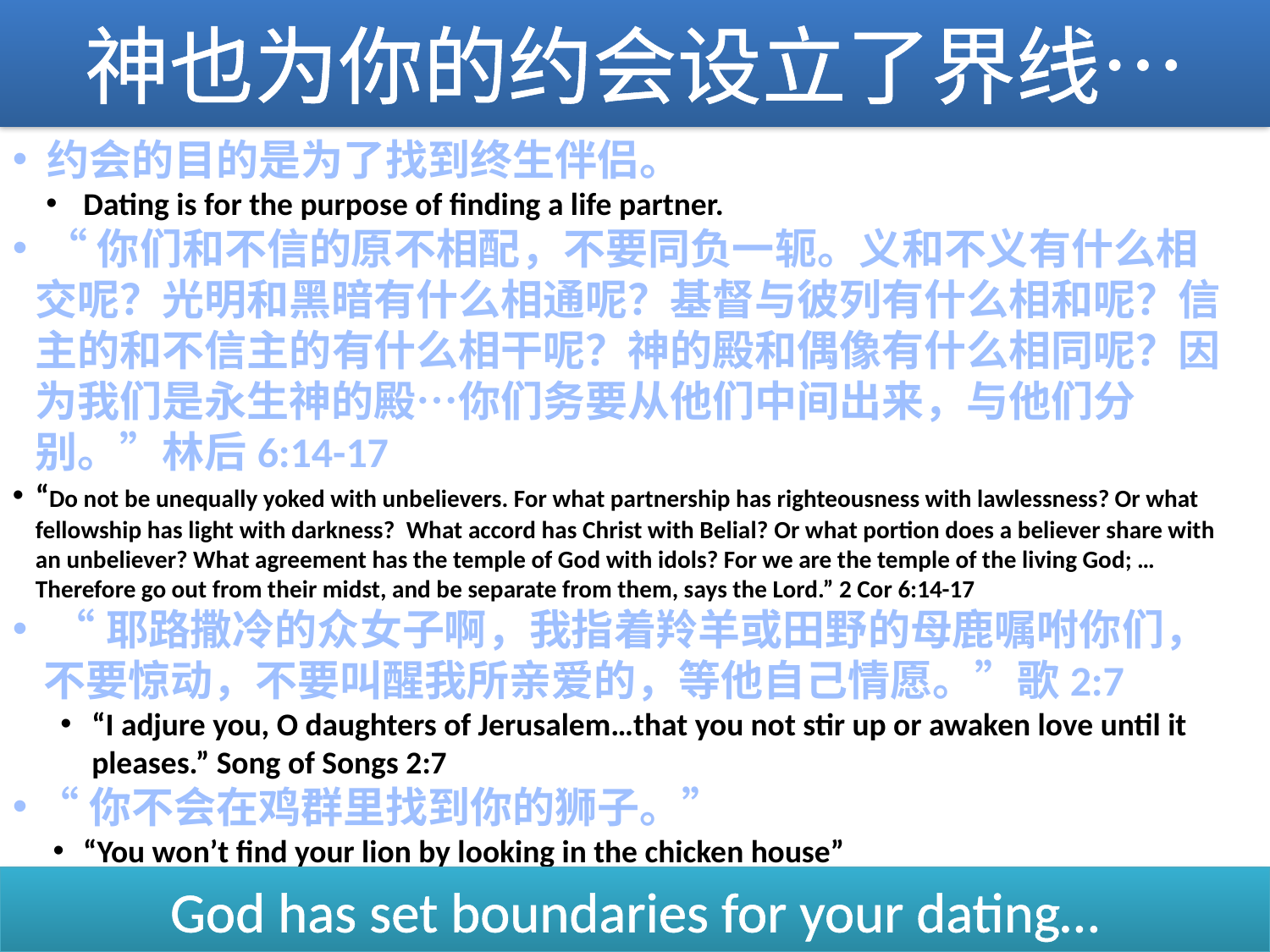

神也为你的约会设立了界线…
 约会的目的是为了找到终生伴侣。
 Dating is for the purpose of finding a life partner.
 “你们和不信的原不相配，不要同负一轭。义和不义有什么相交呢？光明和黑暗有什么相通呢？基督与彼列有什么相和呢？信主的和不信主的有什么相干呢？神的殿和偶像有什么相同呢？因为我们是永生神的殿…你们务要从他们中间出来，与他们分别。”林后6:14-17
“Do not be unequally yoked with unbelievers. For what partnership has righteousness with lawlessness? Or what fellowship has light with darkness?  What accord has Christ with Belial? Or what portion does a believer share with an unbeliever? What agreement has the temple of God with idols? For we are the temple of the living God; …Therefore go out from their midst, and be separate from them, says the Lord.” 2 Cor 6:14-17
 “耶路撒冷的众女子啊，我指着羚羊或田野的母鹿嘱咐你们，不要惊动，不要叫醒我所亲爱的，等他自己情愿。”歌2:7
“I adjure you, O daughters of Jerusalem…that you not stir up or awaken love until it pleases.” Song of Songs 2:7
 “你不会在鸡群里找到你的狮子。”
 “You won’t find your lion by looking in the chicken house”
God has set boundaries for your dating…